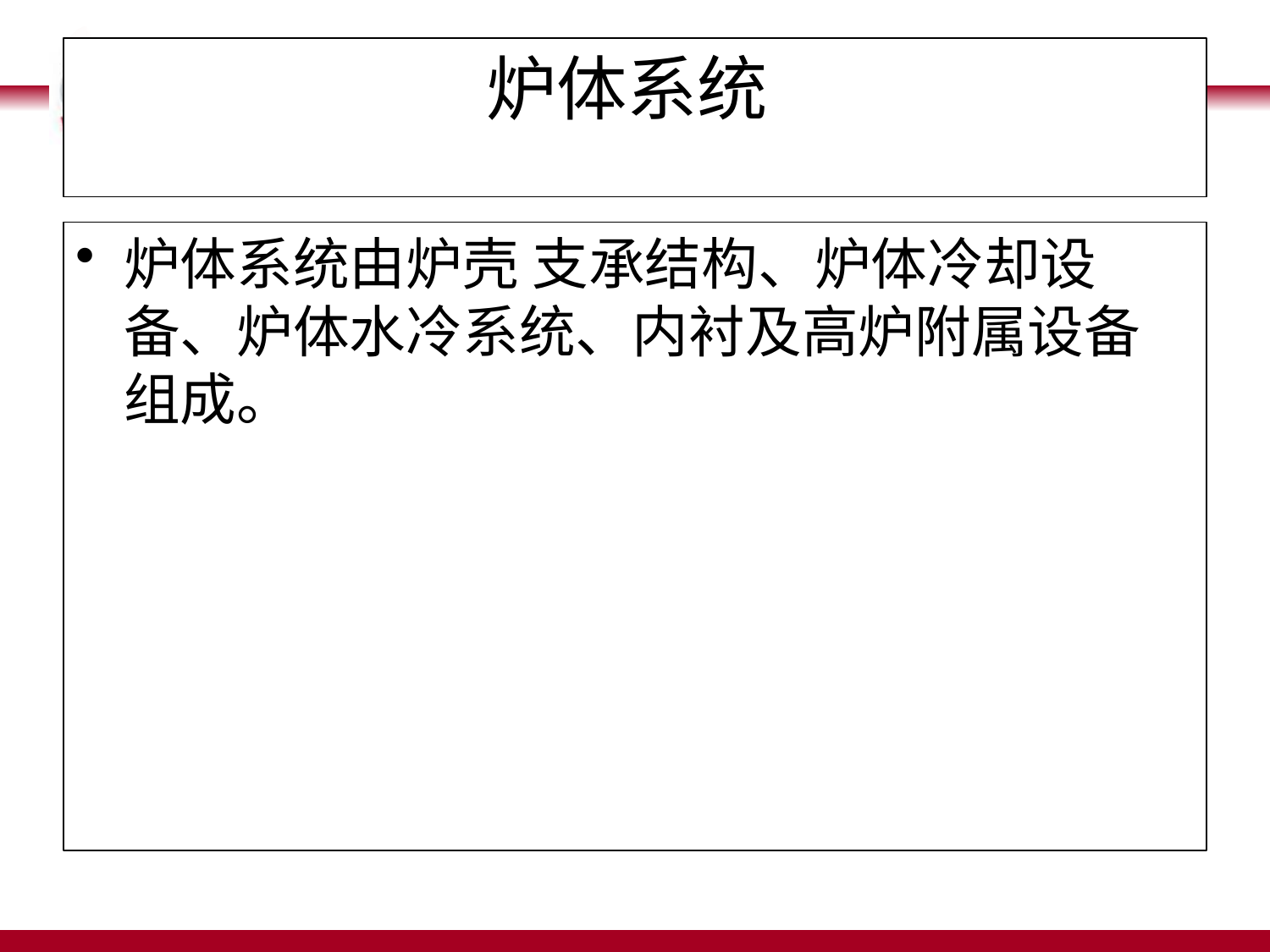

炉体系统
炉体系统由炉壳 支承结构、炉体冷却设备、炉体水冷系统、内衬及高炉附属设备组成。